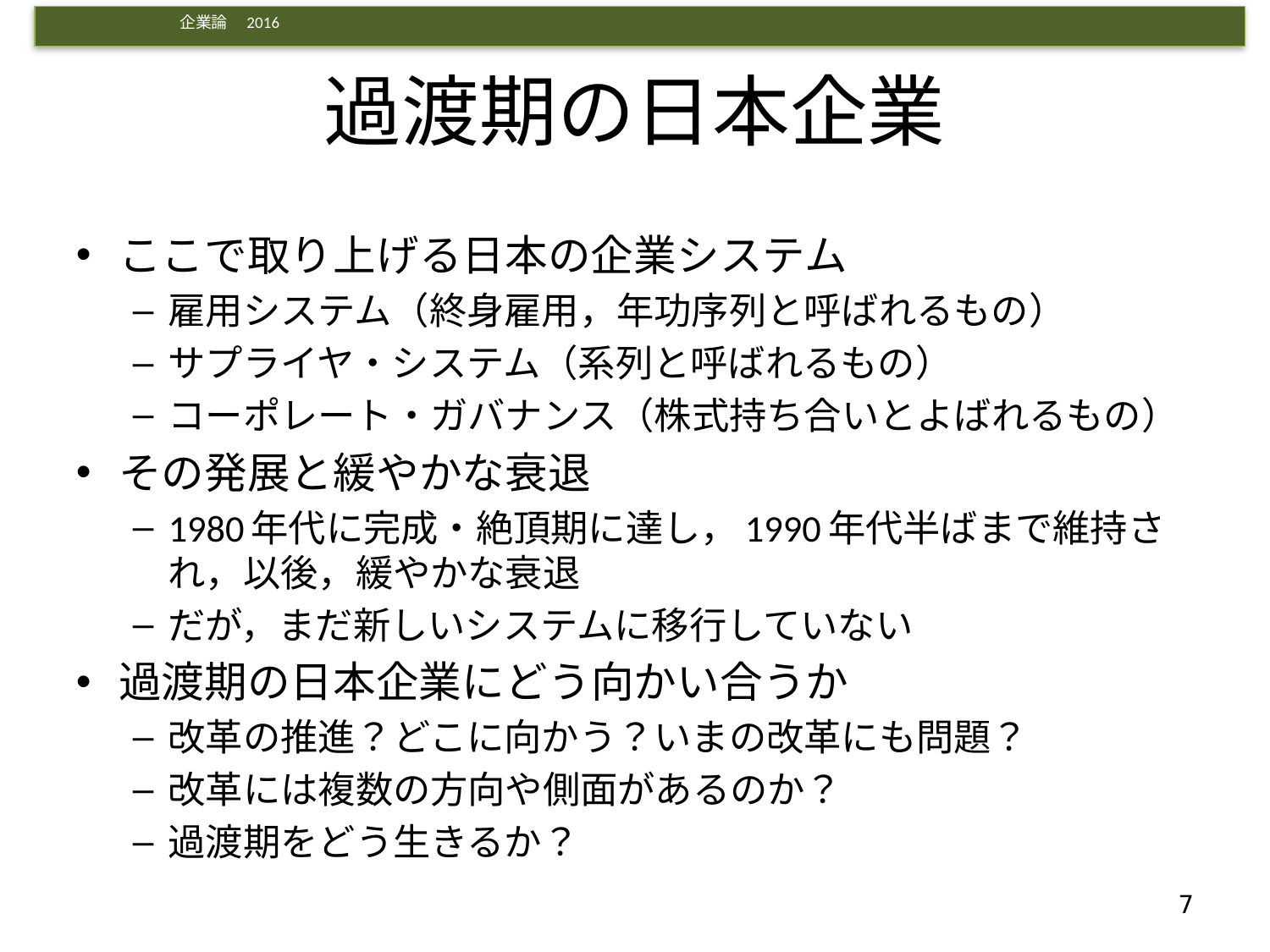

# 過渡期の日本企業
ここで取り上げる日本の企業システム
雇用システム（終身雇用，年功序列と呼ばれるもの）
サプライヤ・システム（系列と呼ばれるもの）
コーポレート・ガバナンス（株式持ち合いとよばれるもの）
その発展と緩やかな衰退
1980年代に完成・絶頂期に達し，1990年代半ばまで維持され，以後，緩やかな衰退
だが，まだ新しいシステムに移行していない
過渡期の日本企業にどう向かい合うか
改革の推進？どこに向かう？いまの改革にも問題？
改革には複数の方向や側面があるのか？
過渡期をどう生きるか？

7